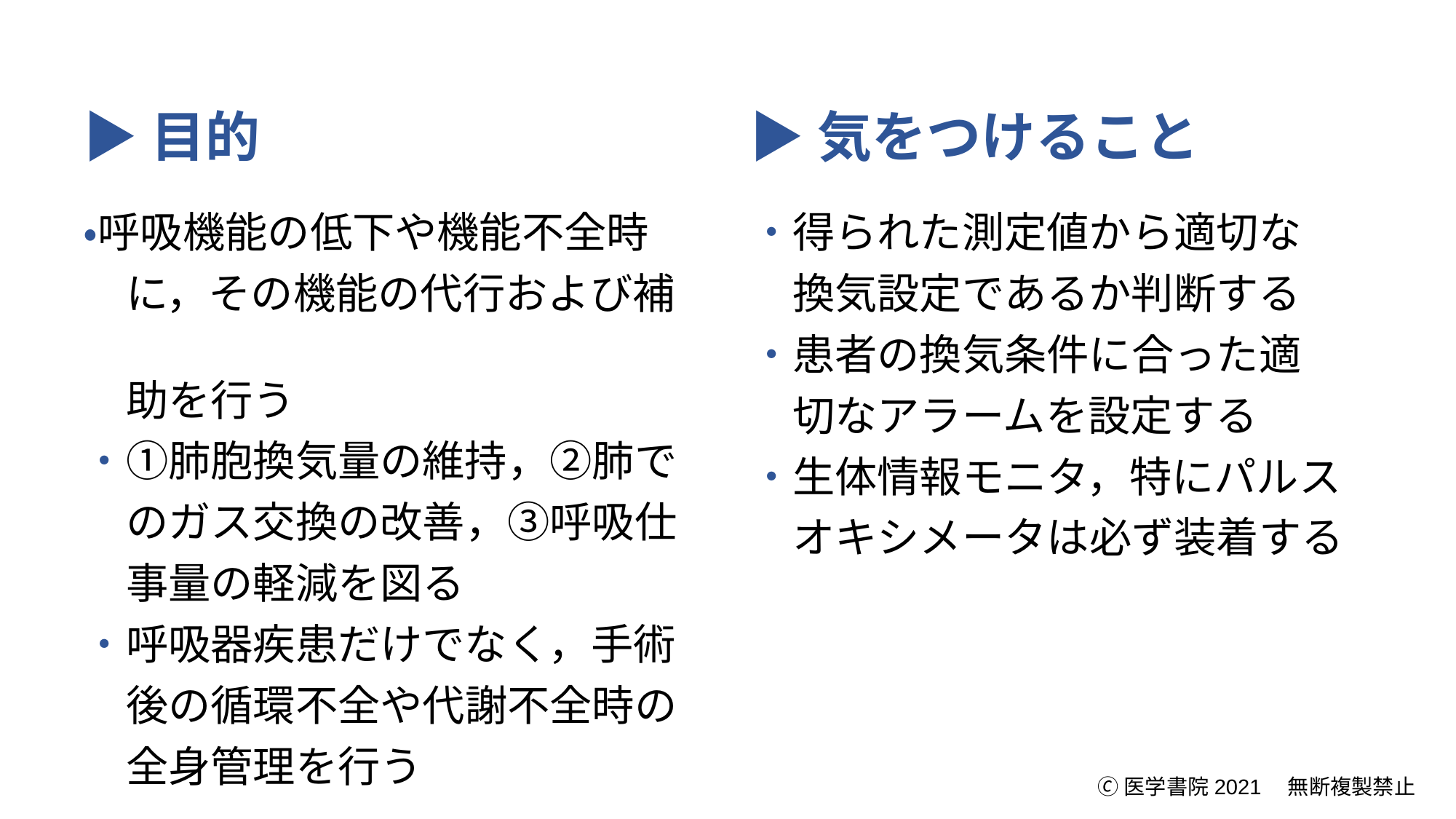

▶目的
▶気をつけること
・呼吸機能の低下や機能不全時
　に，その機能の代行および補
　助を行う
・①肺胞換気量の維持，②肺で
　のガス交換の改善，③呼吸仕
　事量の軽減を図る
・呼吸器疾患だけでなく，手術
　後の循環不全や代謝不全時の
　全身管理を行う
・得られた測定値から適切な
　換気設定であるか判断する
・患者の換気条件に合った適
　切なアラームを設定する
・生体情報モニタ，特にパルス
　オキシメータは必ず装着する
🄫医学書院2021　無断複製禁止